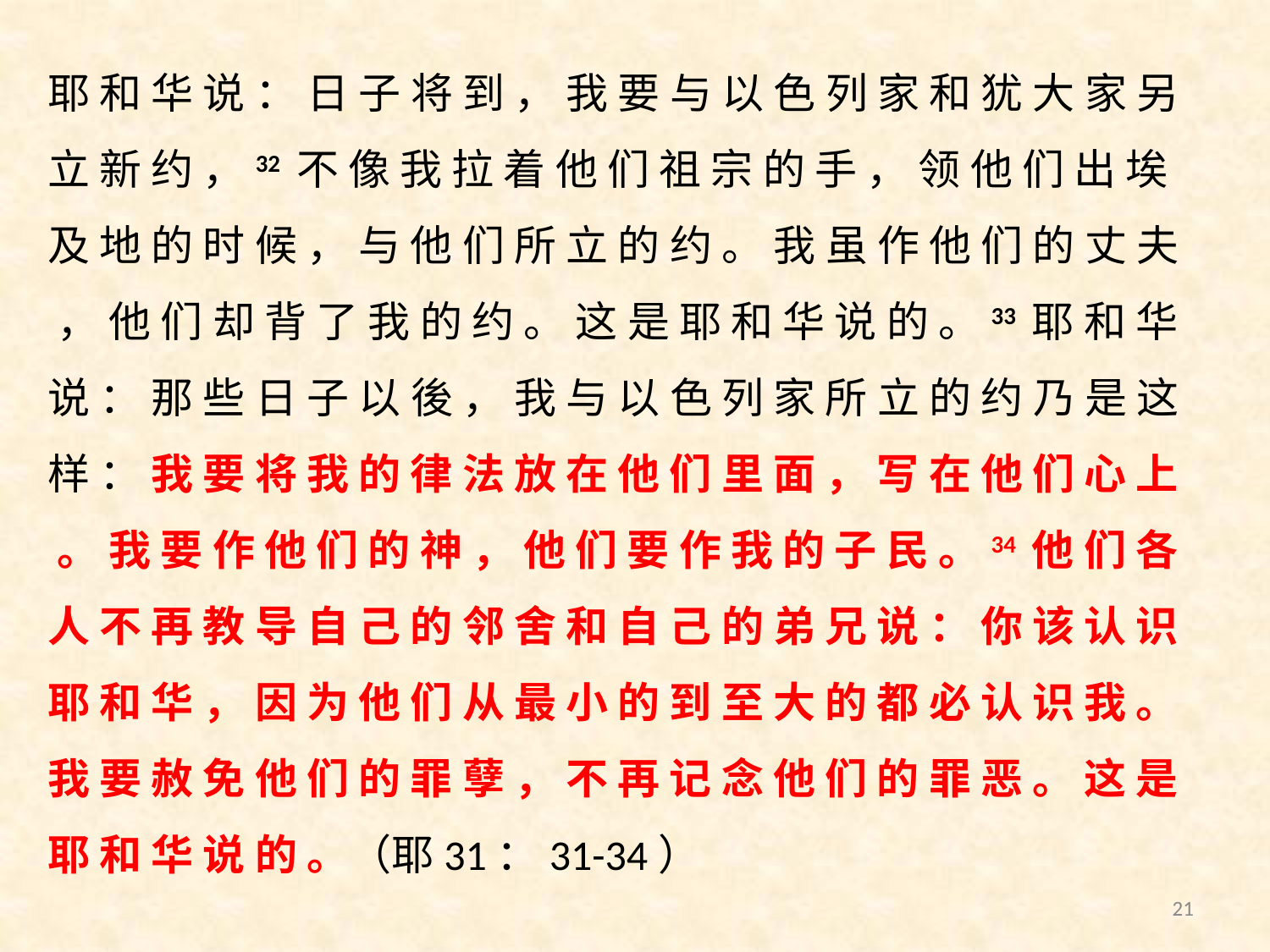

耶 和 华 说 ： 日 子 将 到 ， 我 要 与 以 色 列 家 和 犹 大 家 另 立 新 约 ，32 不 像 我 拉 着 他 们 祖 宗 的 手 ， 领 他 们 出 埃 及 地 的 时 候 ， 与 他 们 所 立 的 约 。 我 虽 作 他 们 的 丈 夫 ， 他 们 却 背 了 我 的 约 。 这 是 耶 和 华 说 的 。33 耶 和 华 说 ： 那 些 日 子 以 後 ， 我 与 以 色 列 家 所 立 的 约 乃 是 这 样 ： 我 要 将 我 的 律 法 放 在 他 们 里 面 ， 写 在 他 们 心 上 。 我 要 作 他 们 的 神 ， 他 们 要 作 我 的 子 民 。34 他 们 各 人 不 再 教 导 自 己 的 邻 舍 和 自 己 的 弟 兄 说 ： 你 该 认 识 耶 和 华 ， 因 为 他 们 从 最 小 的 到 至 大 的 都 必 认 识 我 。 我 要 赦 免 他 们 的 罪 孽 ， 不 再 记 念 他 们 的 罪 恶 。 这 是 耶 和 华 说 的 。（耶31：31-34）
21